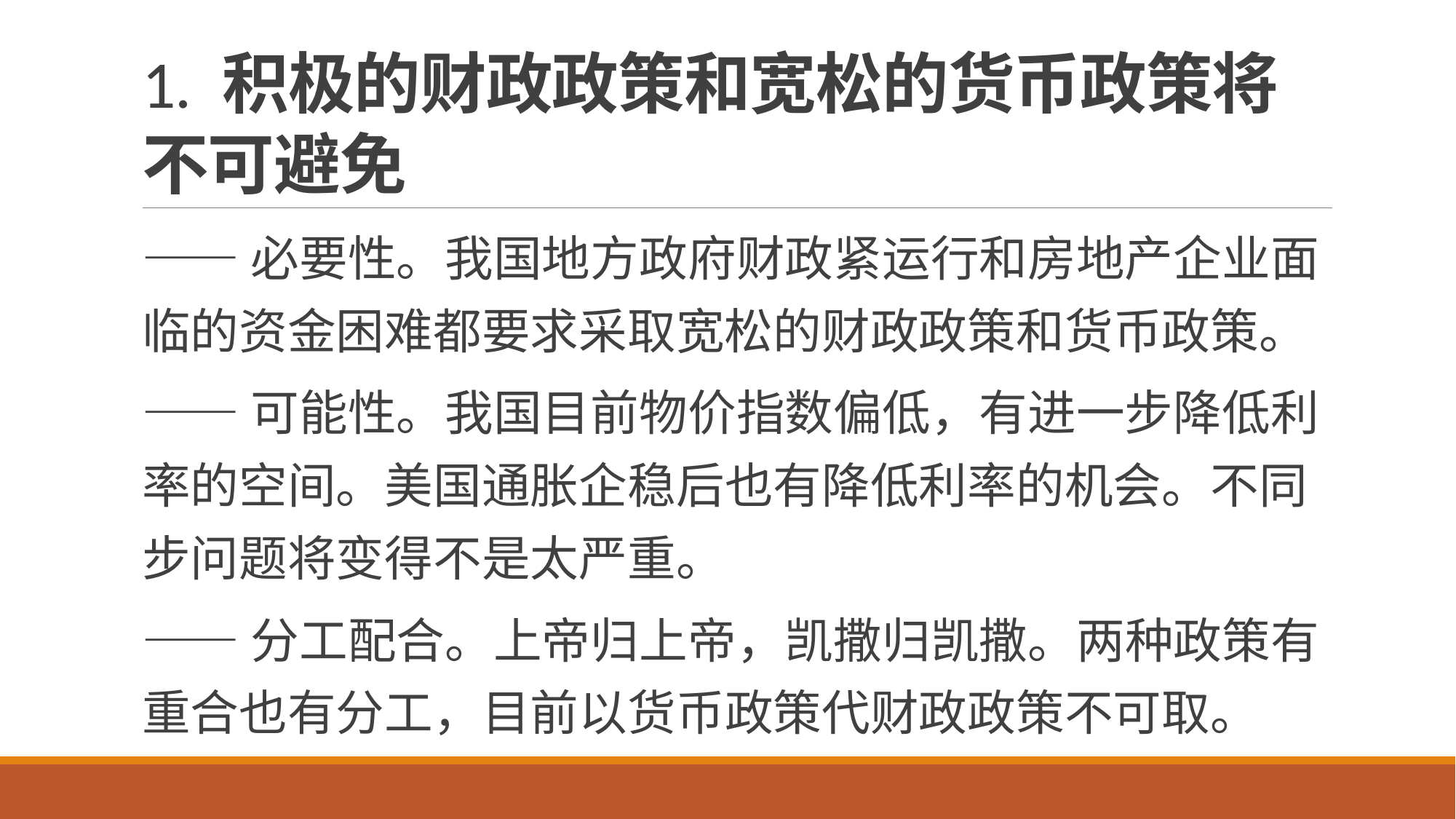

# 1. 积极的财政政策和宽松的货币政策将不可避免
——必要性。我国地方政府财政紧运行和房地产企业面临的资金困难都要求采取宽松的财政政策和货币政策。
——可能性。我国目前物价指数偏低，有进一步降低利率的空间。美国通胀企稳后也有降低利率的机会。不同步问题将变得不是太严重。
——分工配合。上帝归上帝，凯撒归凯撒。两种政策有重合也有分工，目前以货币政策代财政政策不可取。